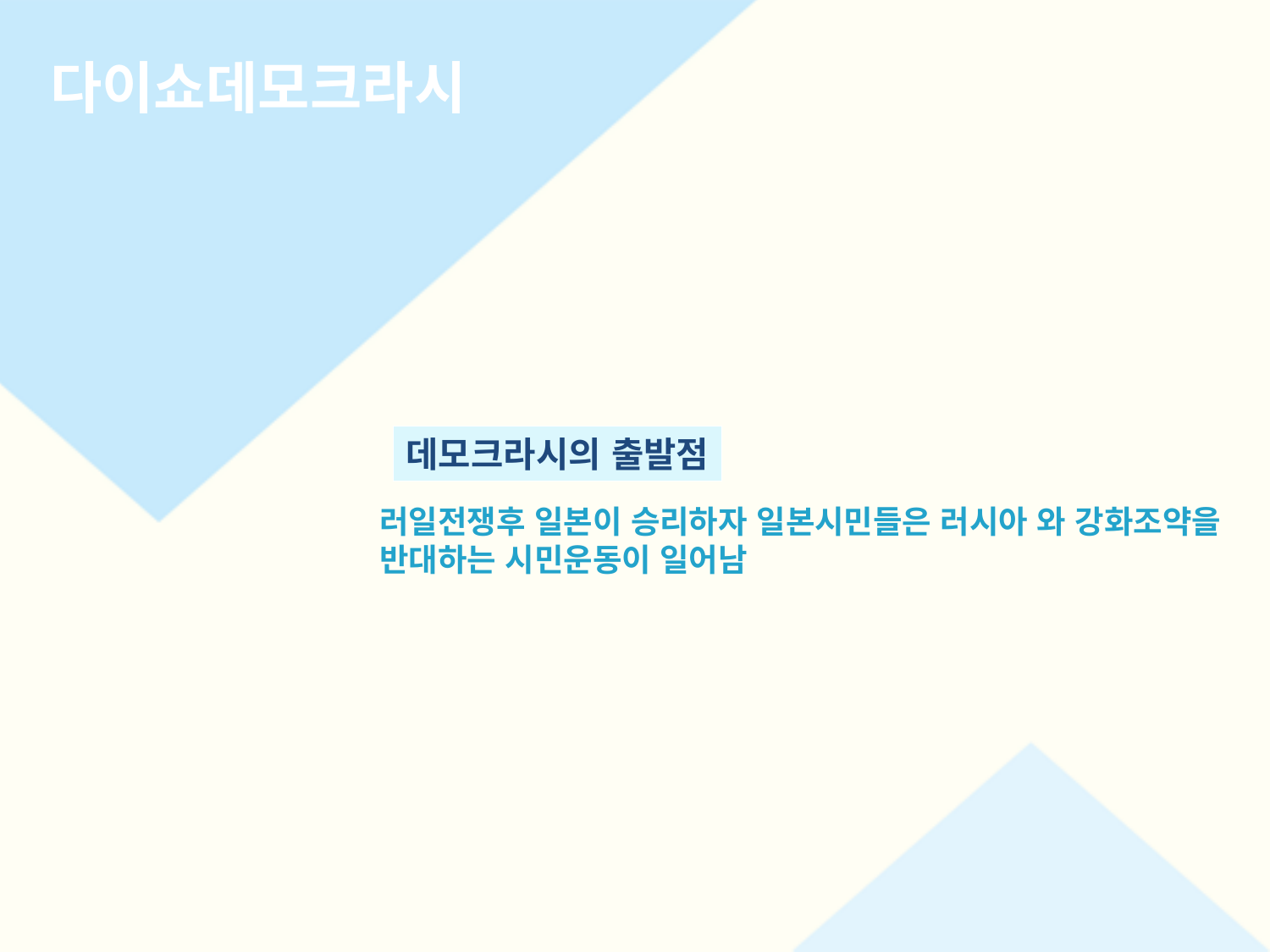

다이쇼데모크라시
데모크라시의 출발점
러일전쟁후 일본이 승리하자 일본시민들은 러시아 와 강화조약을 반대하는 시민운동이 일어남